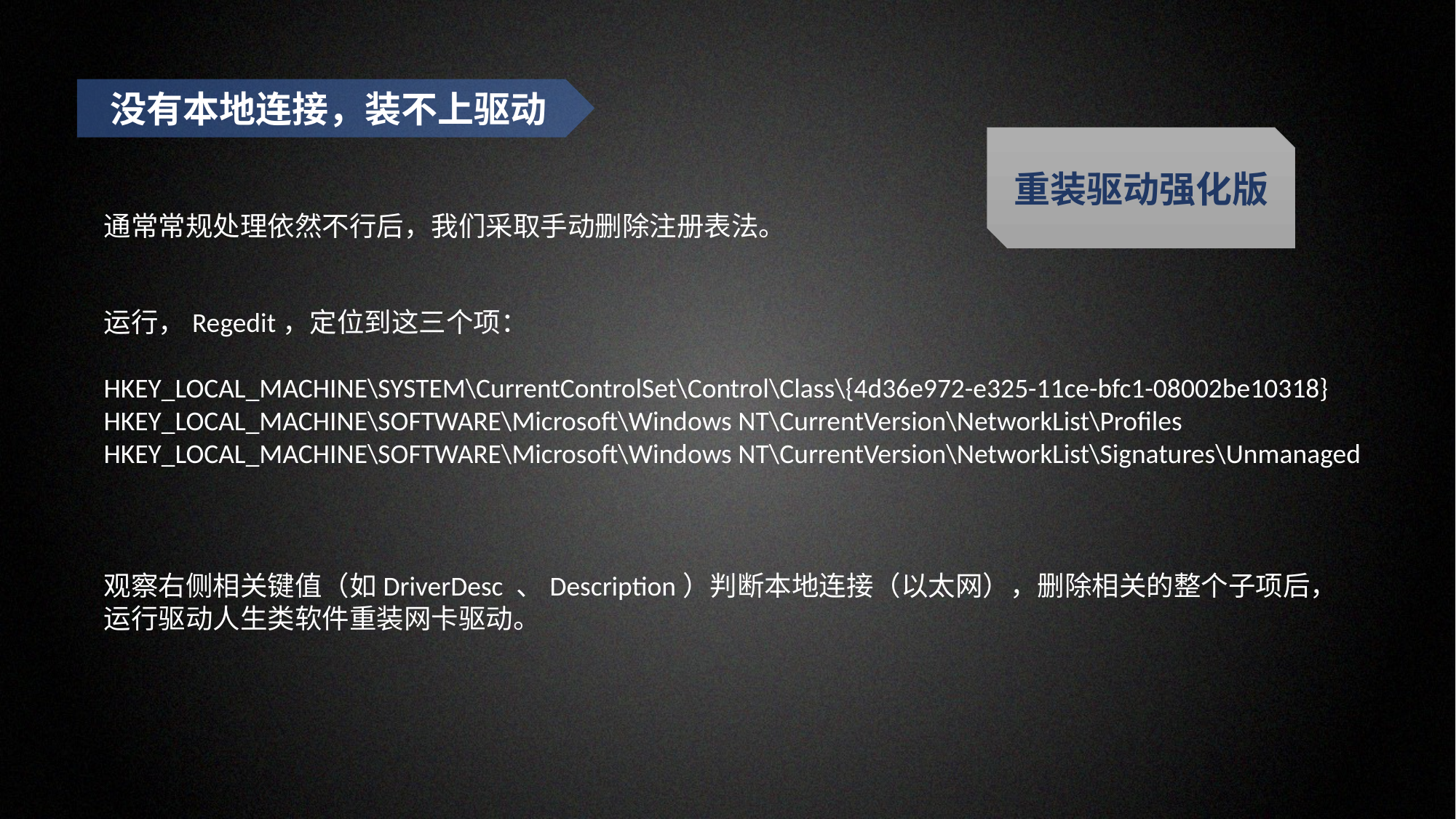

没有本地连接，装不上驱动
重装驱动强化版
通常常规处理依然不行后，我们采取手动删除注册表法。
运行，Regedit，定位到这三个项：

HKEY_LOCAL_MACHINE\SYSTEM\CurrentControlSet\Control\Class\{4d36e972-e325-11ce-bfc1-08002be10318}
HKEY_LOCAL_MACHINE\SOFTWARE\Microsoft\Windows NT\CurrentVersion\NetworkList\Profiles
HKEY_LOCAL_MACHINE\SOFTWARE\Microsoft\Windows NT\CurrentVersion\NetworkList\Signatures\Unmanaged
观察右侧相关键值（如DriverDesc 、Description）判断本地连接（以太网），删除相关的整个子项后，运行驱动人生类软件重装网卡驱动。